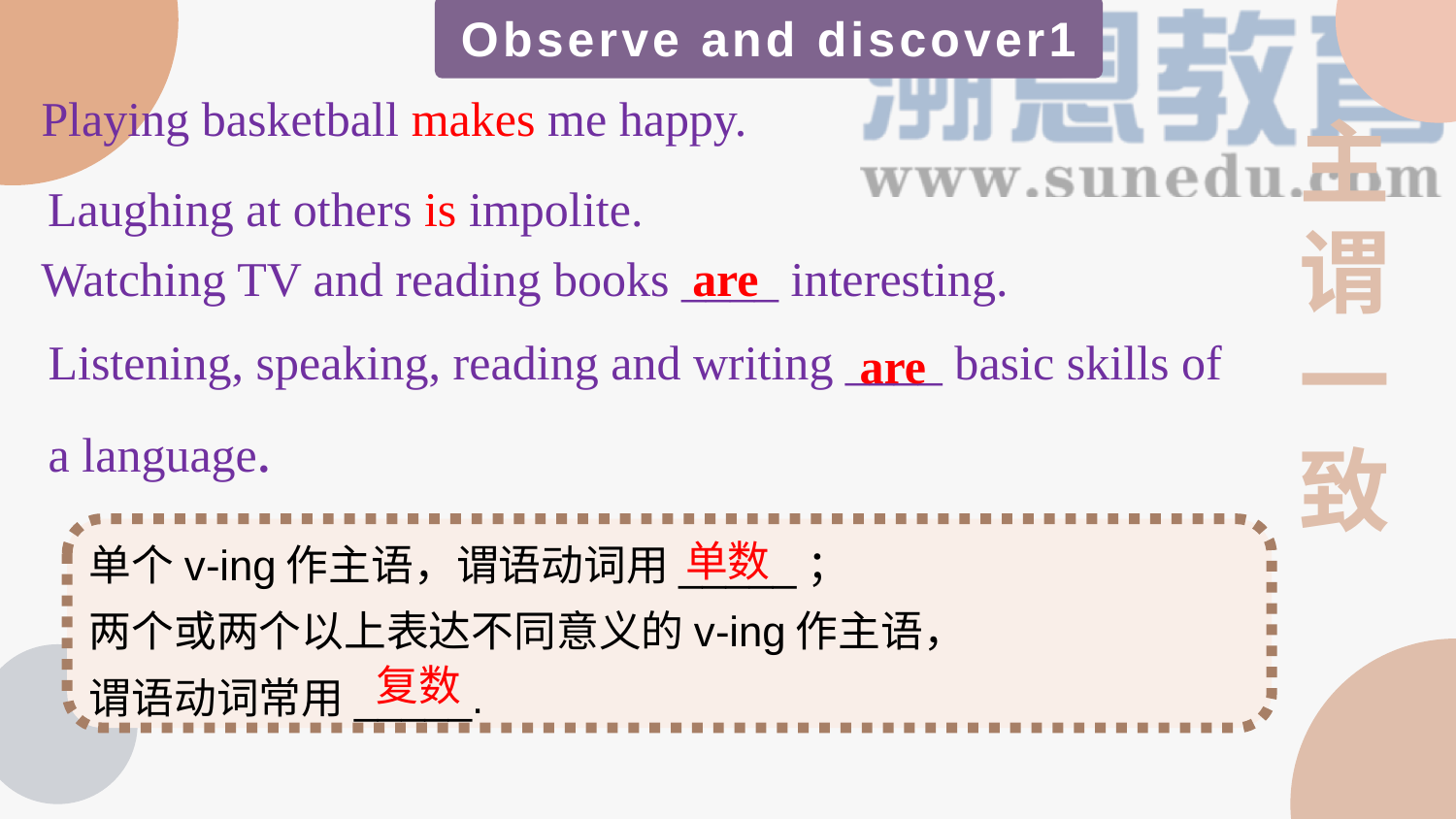

Observe and discover1
Playing basketball makes me happy.
主谓一致
Laughing at others is impolite.
Watching TV and reading books ____ interesting.
are
Listening, speaking, reading and writing ____ basic skills of a language.
are
单数
单个v-ing作主语，谓语动词用_____；
两个或两个以上表达不同意义的v-ing作主语，
谓语动词常用_____.

复数